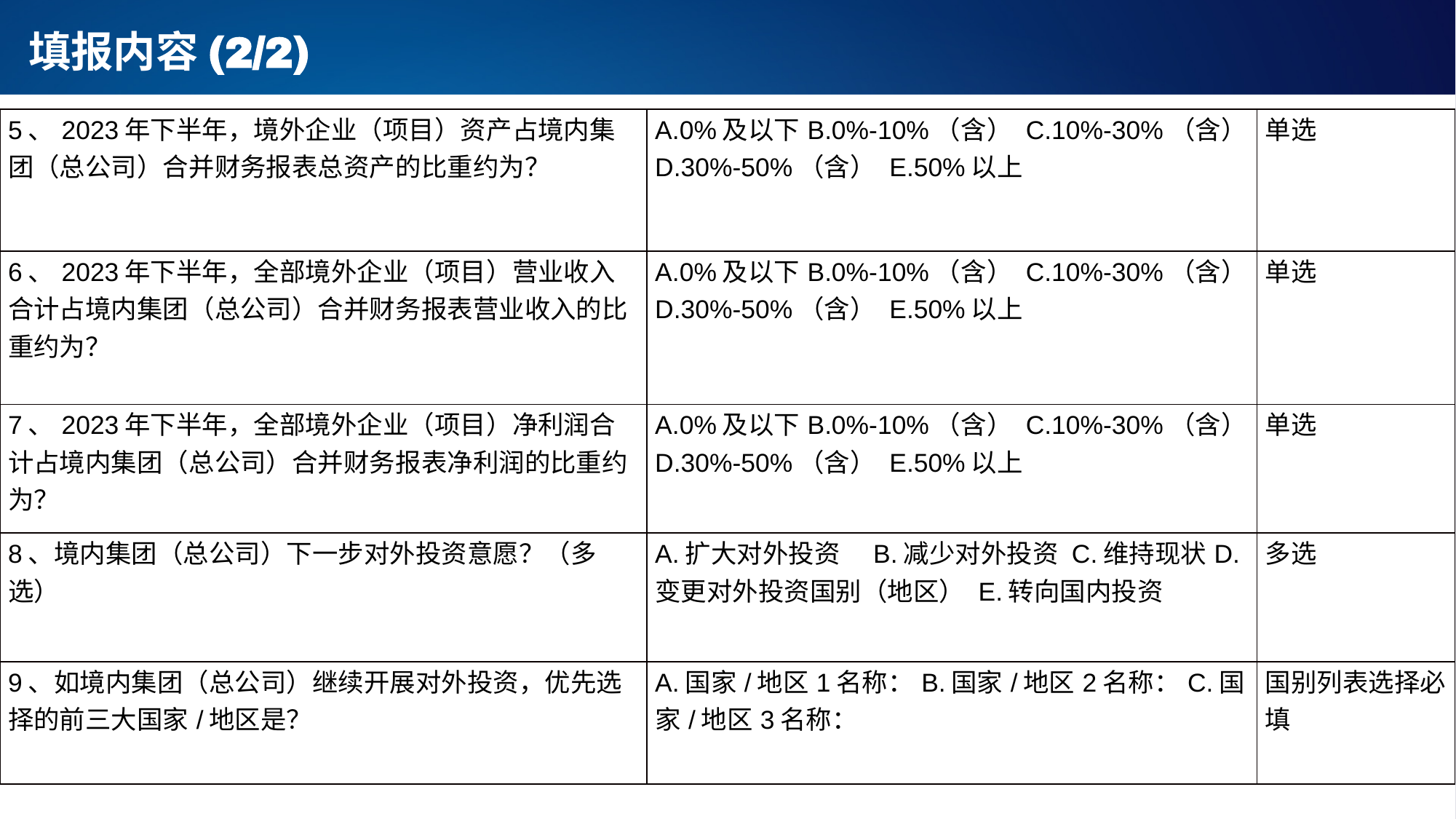

# 填报内容(2/2)
| 5、2023年下半年，境外企业（项目）资产占境内集团（总公司）合并财务报表总资产的比重约为？ | A.0%及以下B.0%-10%（含） C.10%-30%（含）D.30%-50%（含） E.50%以上 | 单选 |
| --- | --- | --- |
| 6、2023年下半年，全部境外企业（项目）营业收入合计占境内集团（总公司）合并财务报表营业收入的比重约为？ | A.0%及以下B.0%-10%（含） C.10%-30%（含）D.30%-50%（含） E.50%以上 | 单选 |
| 7、2023年下半年，全部境外企业（项目）净利润合计占境内集团（总公司）合并财务报表净利润的比重约为？ | A.0%及以下B.0%-10%（含） C.10%-30%（含）D.30%-50%（含） E.50%以上 | 单选 |
| 8、境内集团（总公司）下一步对外投资意愿？（多选） | A.扩大对外投资 B.减少对外投资 C.维持现状D.变更对外投资国别（地区） E.转向国内投资 | 多选 |
| 9、如境内集团（总公司）继续开展对外投资，优先选择的前三大国家/地区是？ | A.国家/地区1名称：B.国家/地区2名称：C.国家/地区3名称： | 国别列表选择必填 |